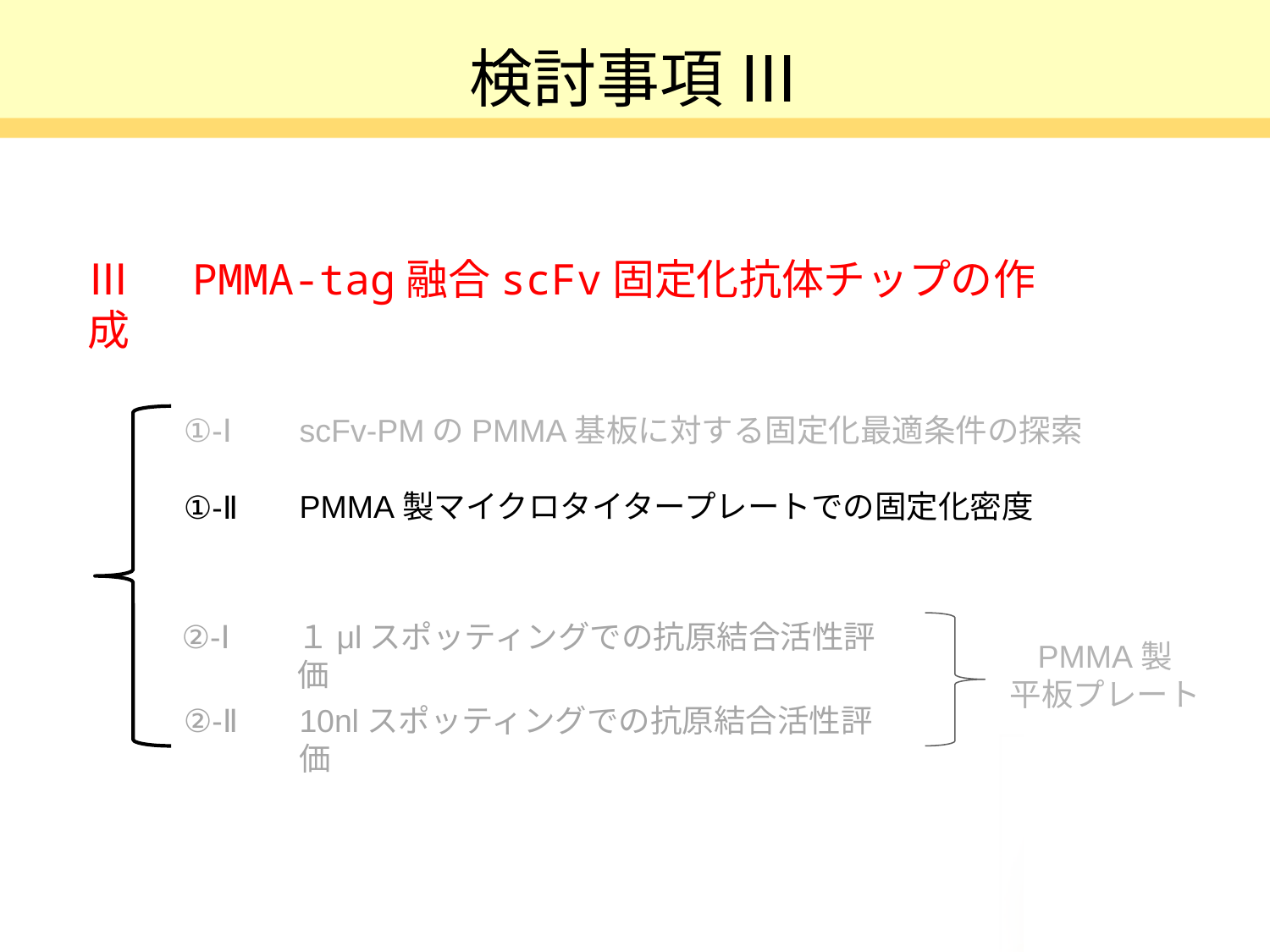

# 検討事項 Ⅲ
Ⅲ　PMMA-tag融合scFv固定化抗体チップの作成
①-Ⅰ
scFv-PMのPMMA基板に対する固定化最適条件の探索

PMMA製マイクロタイタープレートでの固定化密度

①-Ⅱ
②-Ⅰ
１μlスポッティングでの抗原結合活性評価

PMMA製
平板プレート

②-Ⅱ
10nlスポッティングでの抗原結合活性評価